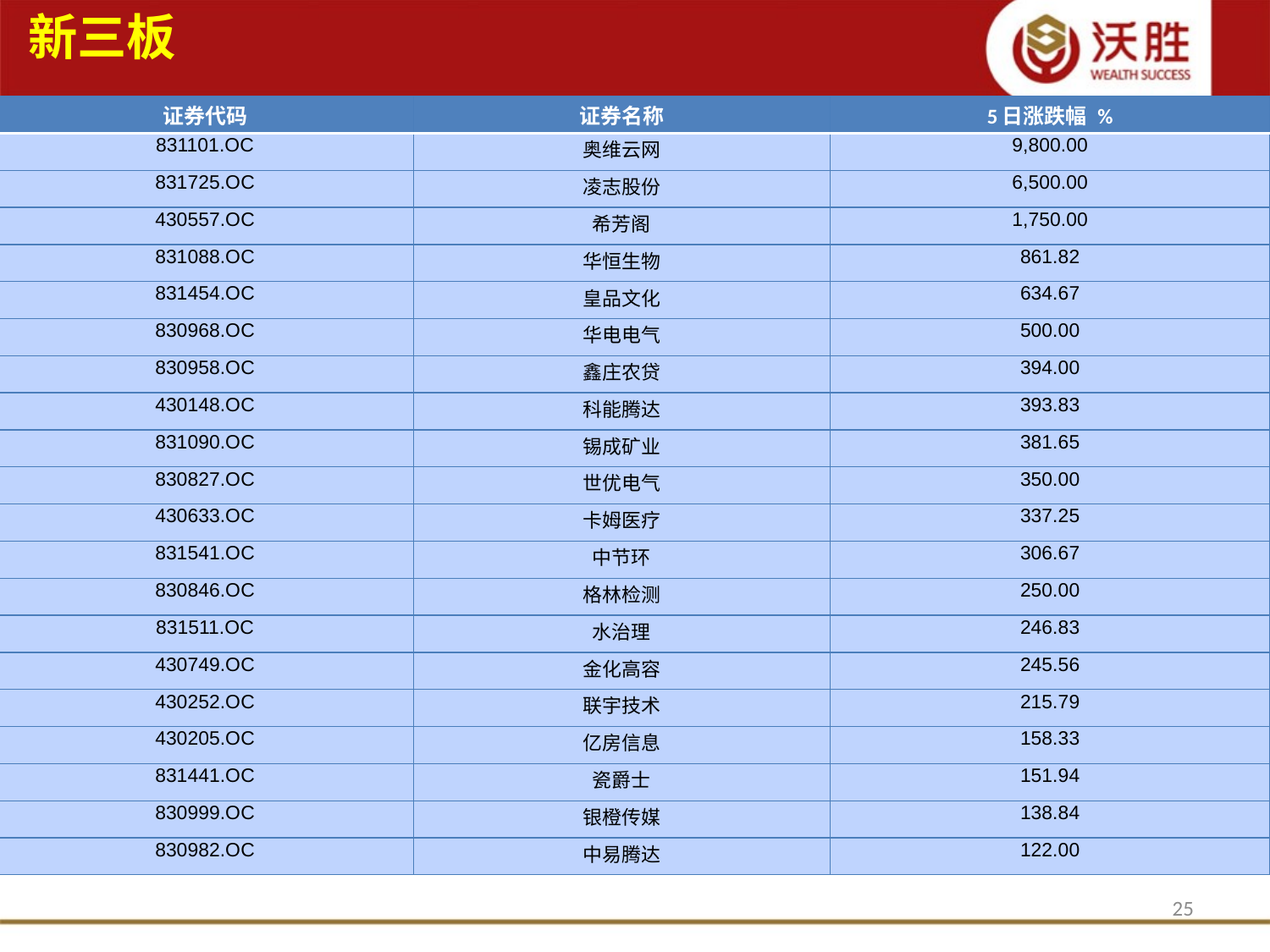

新三板
| 证券代码 | 证券名称 | 5日涨跌幅 % |
| --- | --- | --- |
| 831101.OC | 奥维云网 | 9,800.00 |
| 831725.OC | 凌志股份 | 6,500.00 |
| 430557.OC | 希芳阁 | 1,750.00 |
| 831088.OC | 华恒生物 | 861.82 |
| 831454.OC | 皇品文化 | 634.67 |
| 830968.OC | 华电电气 | 500.00 |
| 830958.OC | 鑫庄农贷 | 394.00 |
| 430148.OC | 科能腾达 | 393.83 |
| 831090.OC | 锡成矿业 | 381.65 |
| 830827.OC | 世优电气 | 350.00 |
| 430633.OC | 卡姆医疗 | 337.25 |
| 831541.OC | 中节环 | 306.67 |
| 830846.OC | 格林检测 | 250.00 |
| 831511.OC | 水治理 | 246.83 |
| 430749.OC | 金化高容 | 245.56 |
| 430252.OC | 联宇技术 | 215.79 |
| 430205.OC | 亿房信息 | 158.33 |
| 831441.OC | 瓷爵士 | 151.94 |
| 830999.OC | 银橙传媒 | 138.84 |
| 830982.OC | 中易腾达 | 122.00 |
25